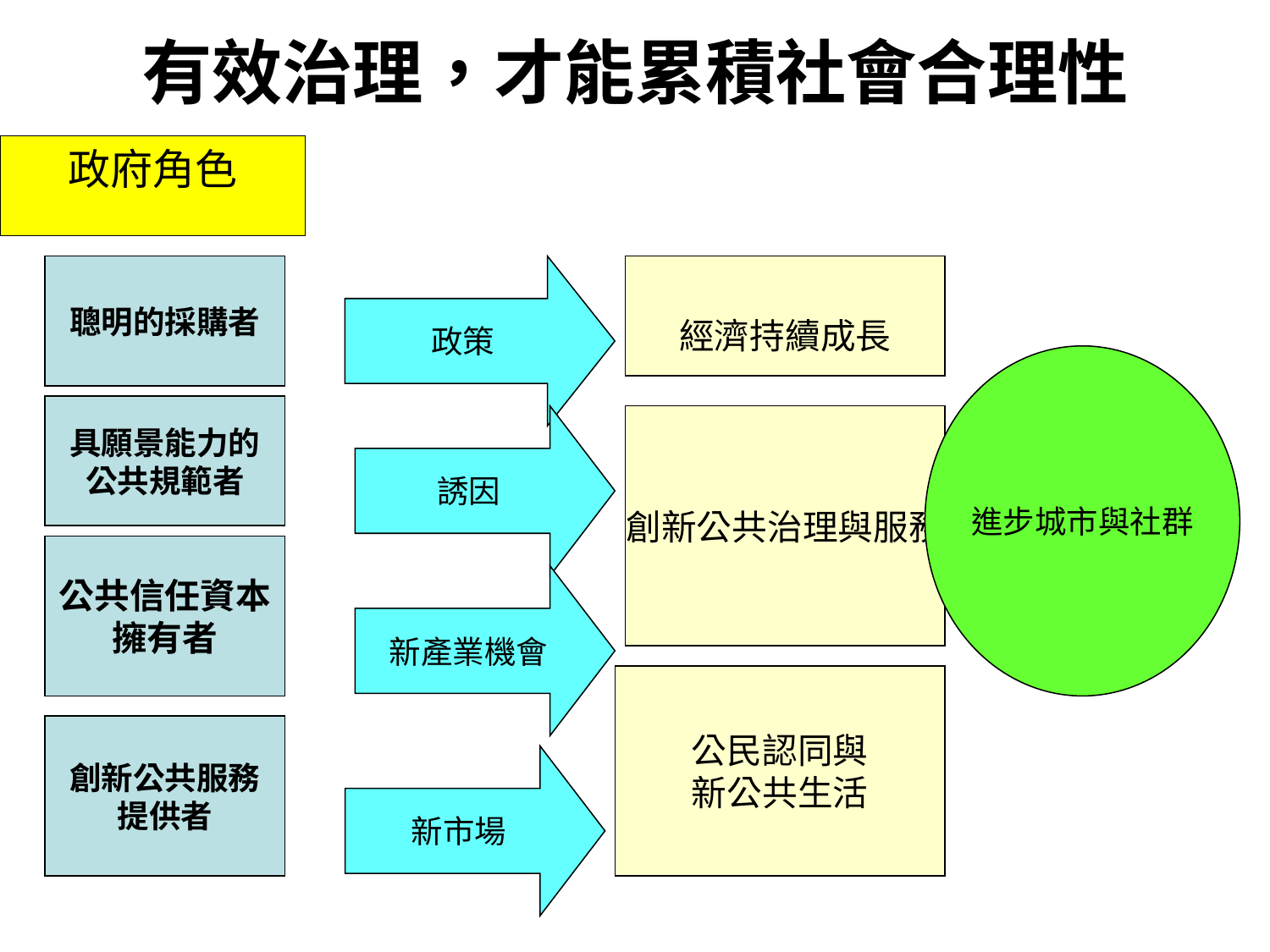

# 有效治理，才能累積社會合理性
政府角色
聰明的採購者
政策

經濟持續成長
進步城市與社群
具願景能力的
公共規範者
誘因
創新公共治理與服務
公共信任資本
擁有者
新產業機會
公民認同與
新公共生活
創新公共服務
提供者
新市場